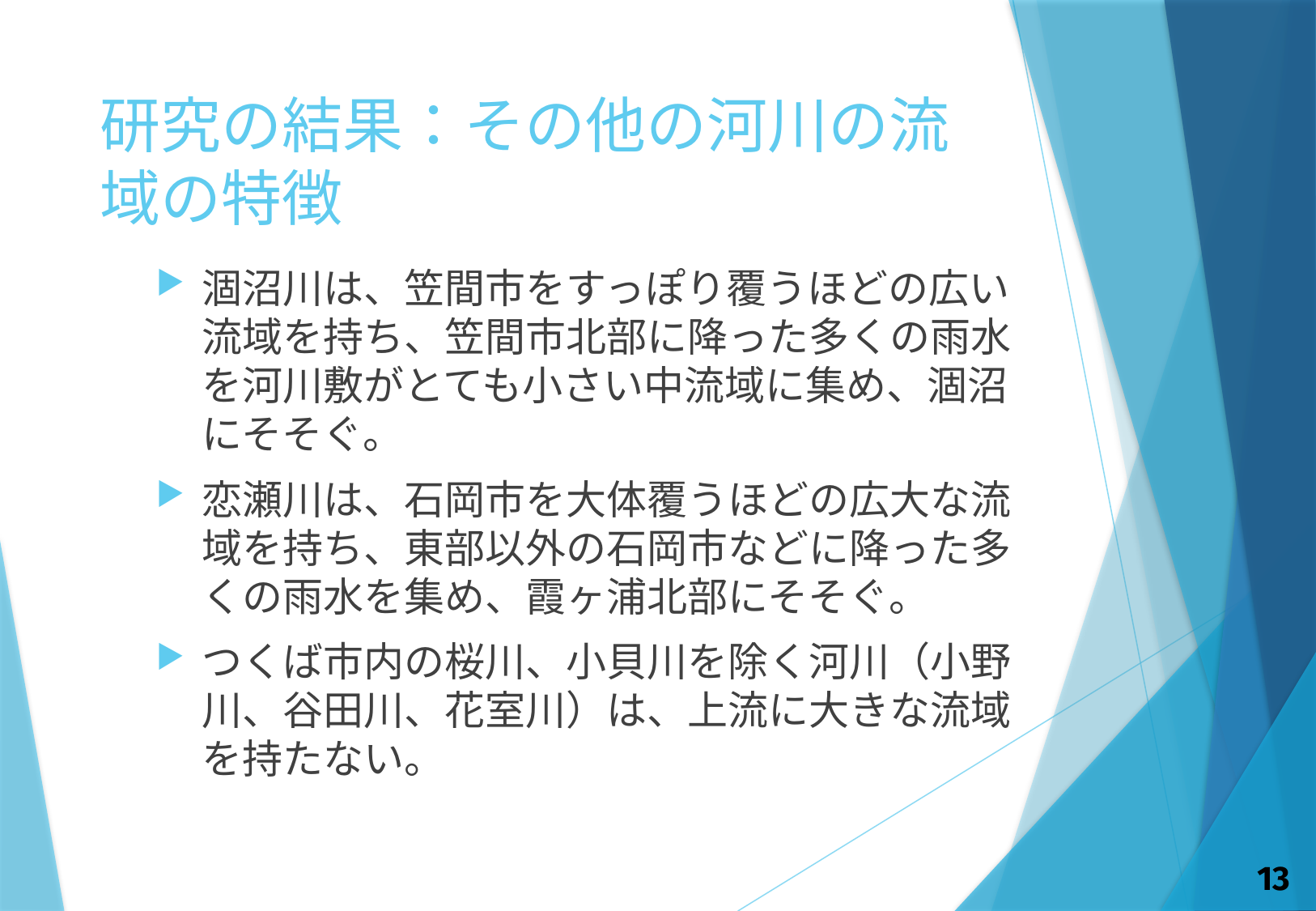

# 研究の結果：その他の河川の流域の特徴
涸沼川は、笠間市をすっぽり覆うほどの広い流域を持ち、笠間市北部に降った多くの雨水を河川敷がとても小さい中流域に集め、涸沼にそそぐ。
恋瀬川は、石岡市を大体覆うほどの広大な流域を持ち、東部以外の石岡市などに降った多くの雨水を集め、霞ヶ浦北部にそそぐ。
つくば市内の桜川、小貝川を除く河川（小野川、谷田川、花室川）は、上流に大きな流域を持たない。

13